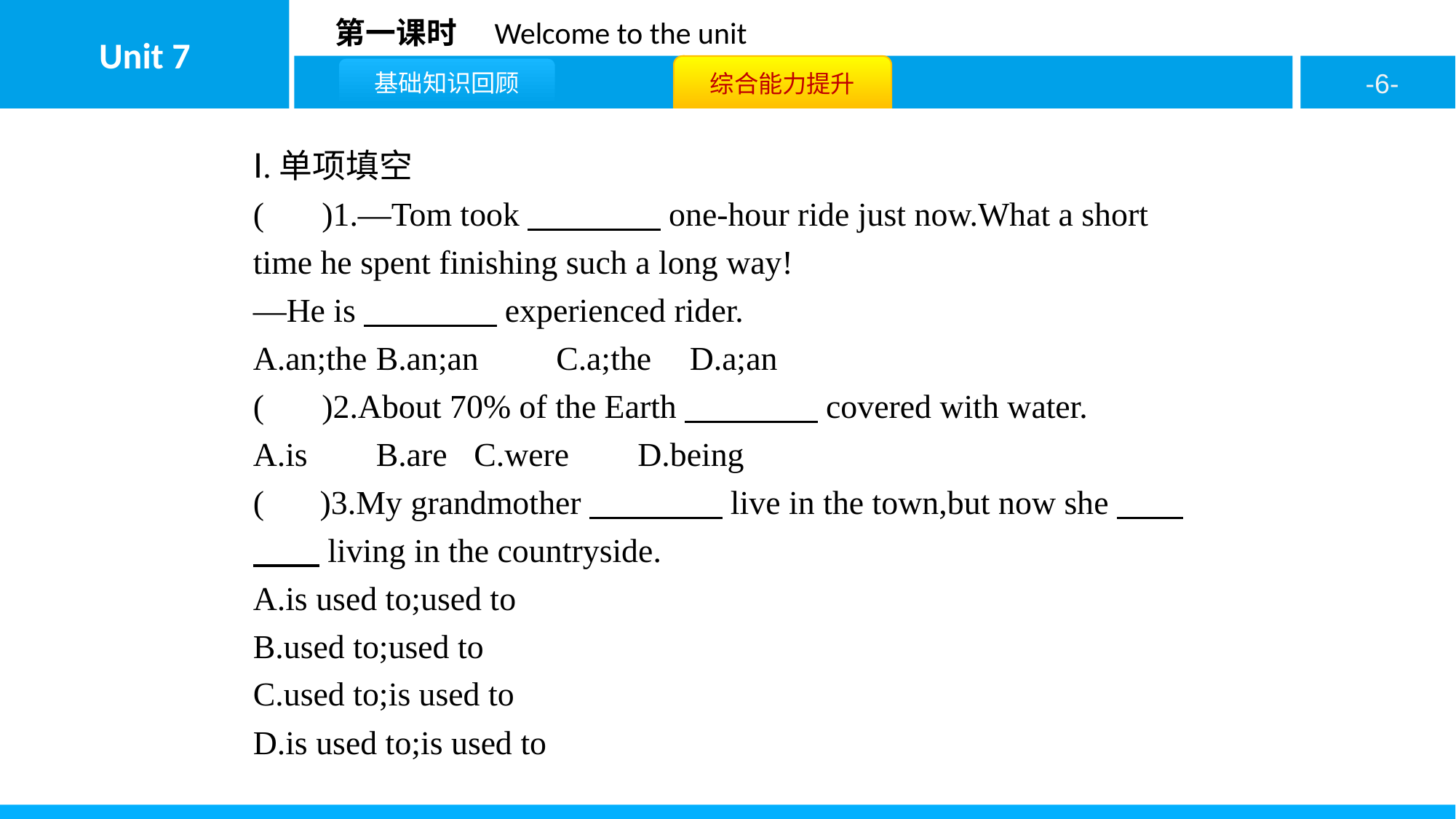

Ⅰ.单项填空
(  D  )1.—Tom took　　　　one-hour ride just now.What a short time he spent finishing such a long way!
—He is　　　　experienced rider.
A.an;the	B.an;an	C.a;the	D.a;an
(  A  )2.About 70% of the Earth　　　　covered with water.
A.is	B.are	C.were	D.being
(  C  )3.My grandmother　　　　live in the town,but now she　　　　living in the countryside.
A.is used to;used to
B.used to;used to
C.used to;is used to
D.is used to;is used to